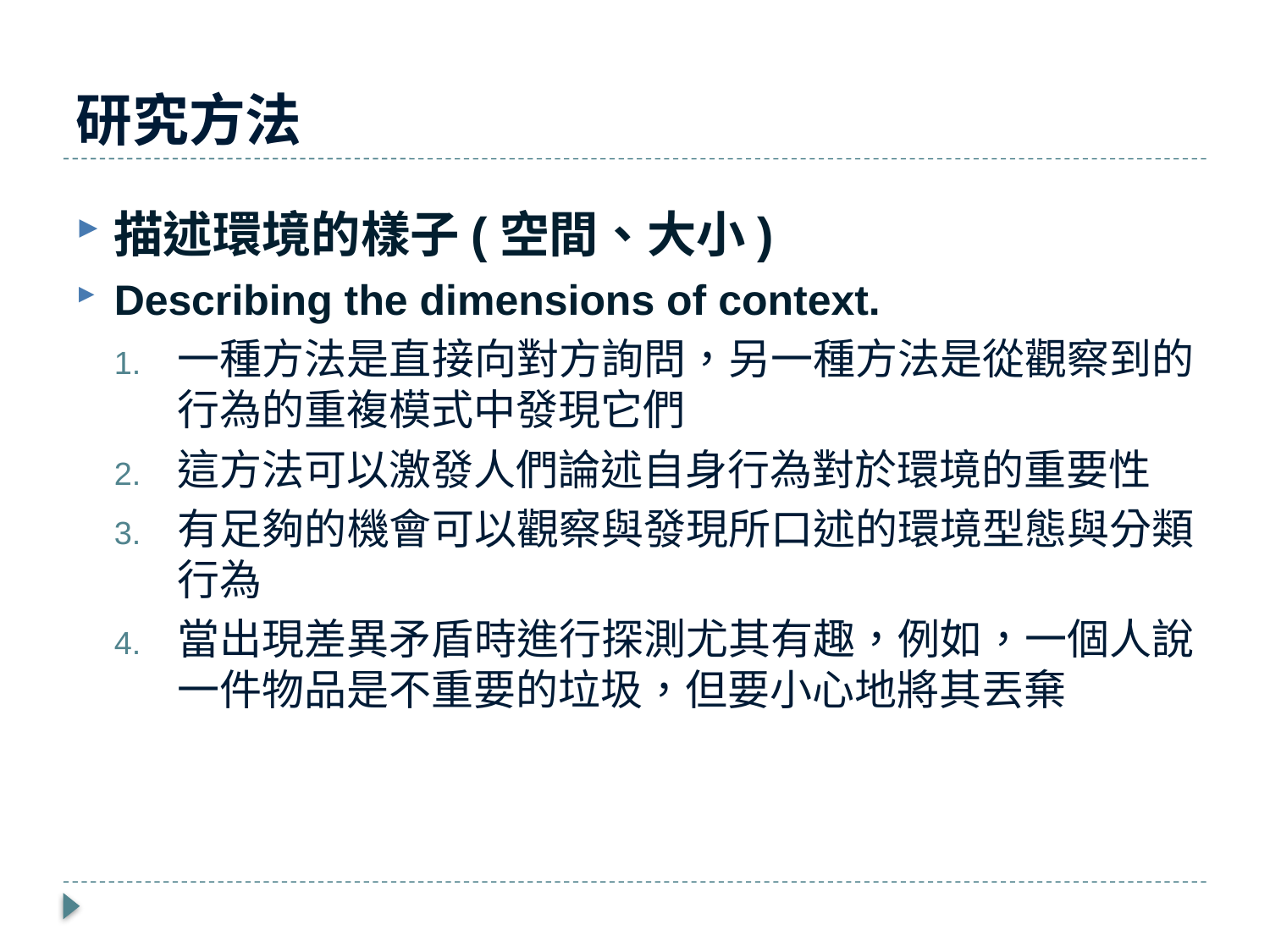

# 研究方法

描述環境的樣子(空間、大小)
Describing the dimensions of context.
一種方法是直接向對方詢問，另一種方法是從觀察到的行為的重複模式中發現它們
這方法可以激發人們論述自身行為對於環境的重要性
有足夠的機會可以觀察與發現所口述的環境型態與分類行為
當出現差異矛盾時進行探測尤其有趣，例如，一個人說一件物品是不重要的垃圾，但要小心地將其丟棄